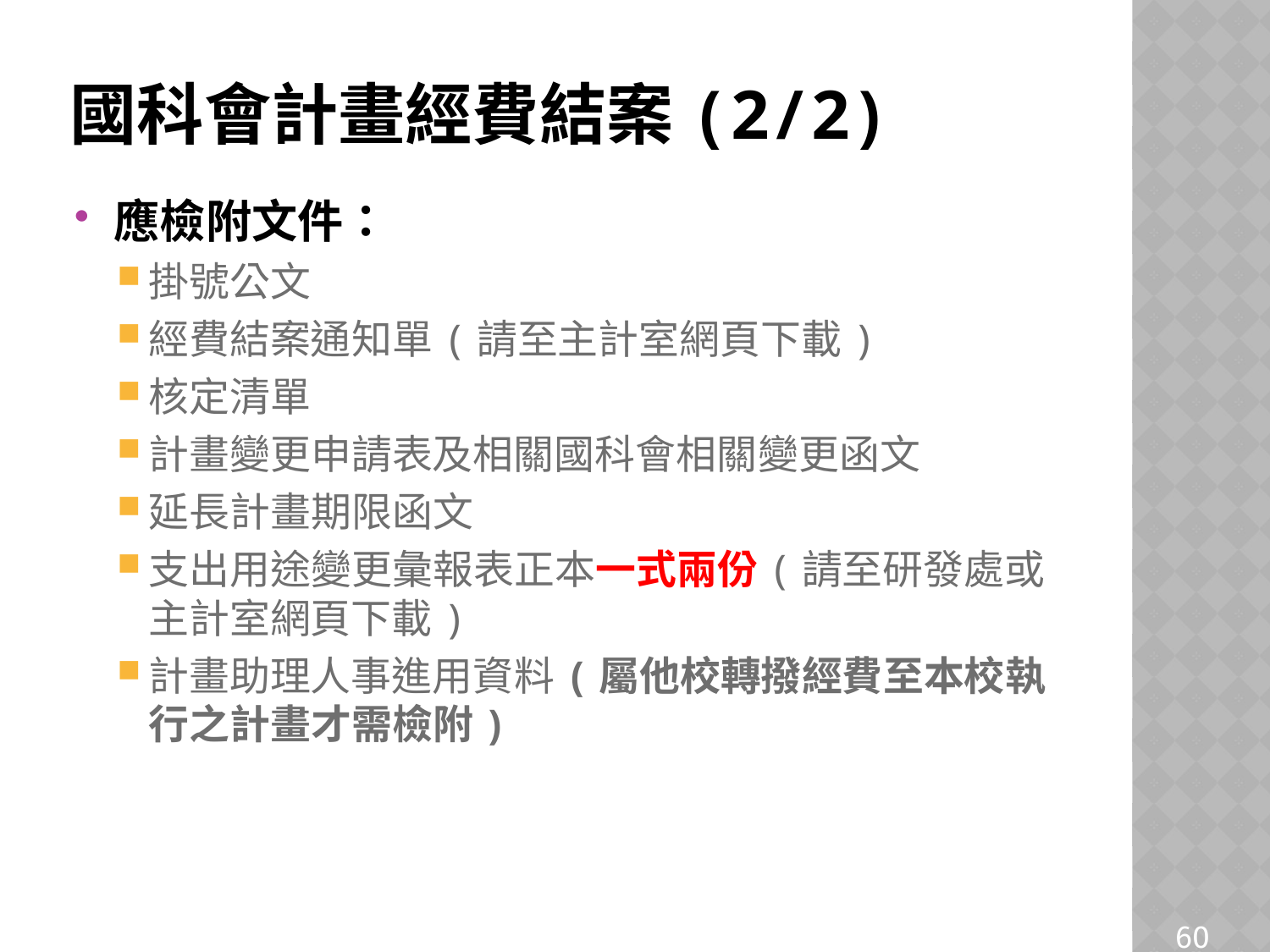

# 國科會計畫經費結案(2/2)
應檢附文件：
掛號公文
經費結案通知單(請至主計室網頁下載)
核定清單
計畫變更申請表及相關國科會相關變更函文
延長計畫期限函文
支出用途變更彙報表正本一式兩份(請至研發處或主計室網頁下載)
計畫助理人事進用資料(屬他校轉撥經費至本校執行之計畫才需檢附)

60